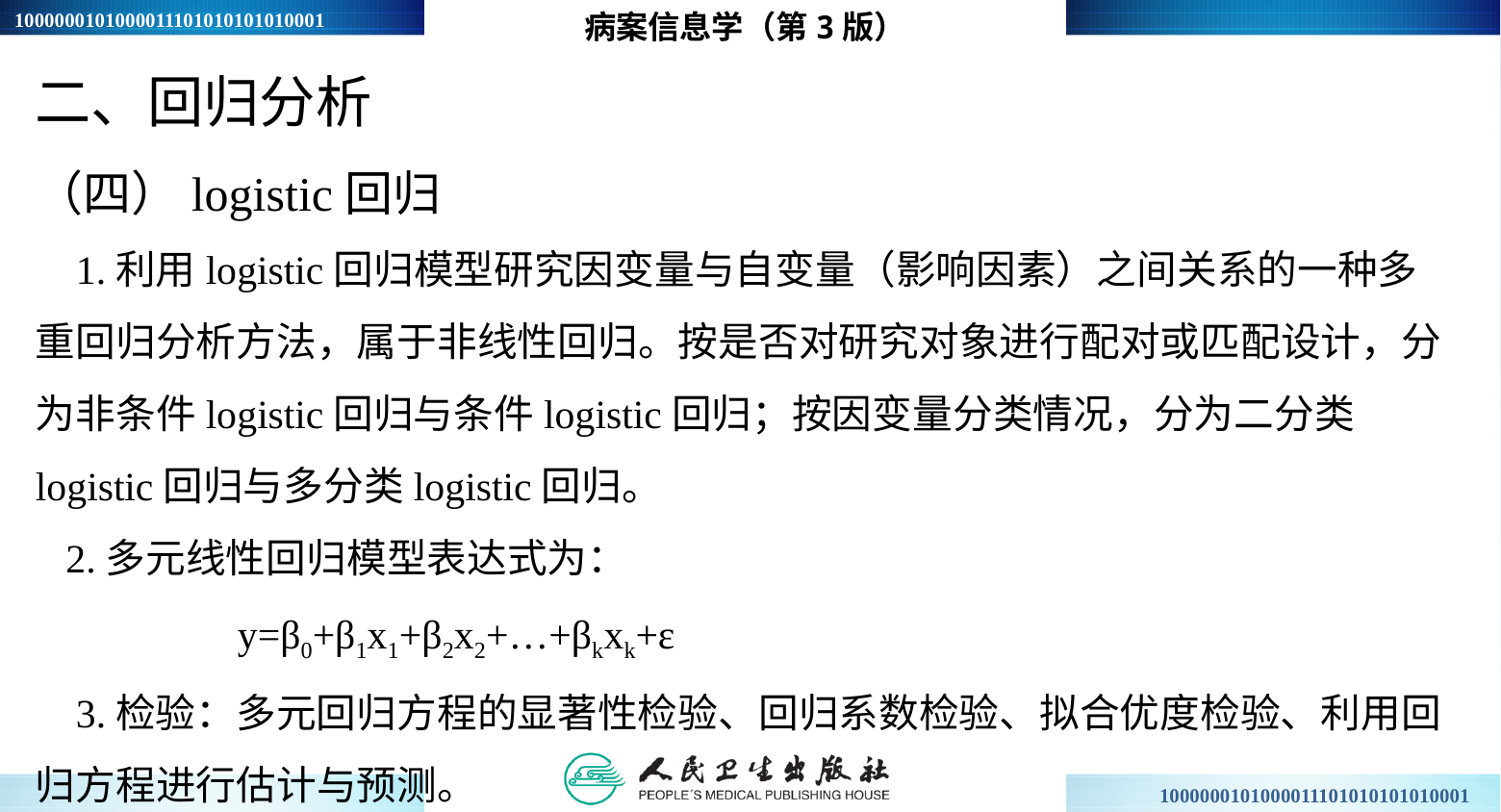

病案信息学（第3版）
二、回归分析
（四）logistic回归
    1.利用logistic回归模型研究因变量与自变量（影响因素）之间关系的一种多重回归分析方法，属于非线性回归。按是否对研究对象进行配对或匹配设计，分为非条件logistic回归与条件logistic回归；按因变量分类情况，分为二分类logistic回归与多分类logistic回归。
   2.多元线性回归模型表达式为：
                    y=β0+β1x1+β2x2+…+βkxk+ε
    3.检验：多元回归方程的显著性检验、回归系数检验、拟合优度检验、利用回归方程进行估计与预测。